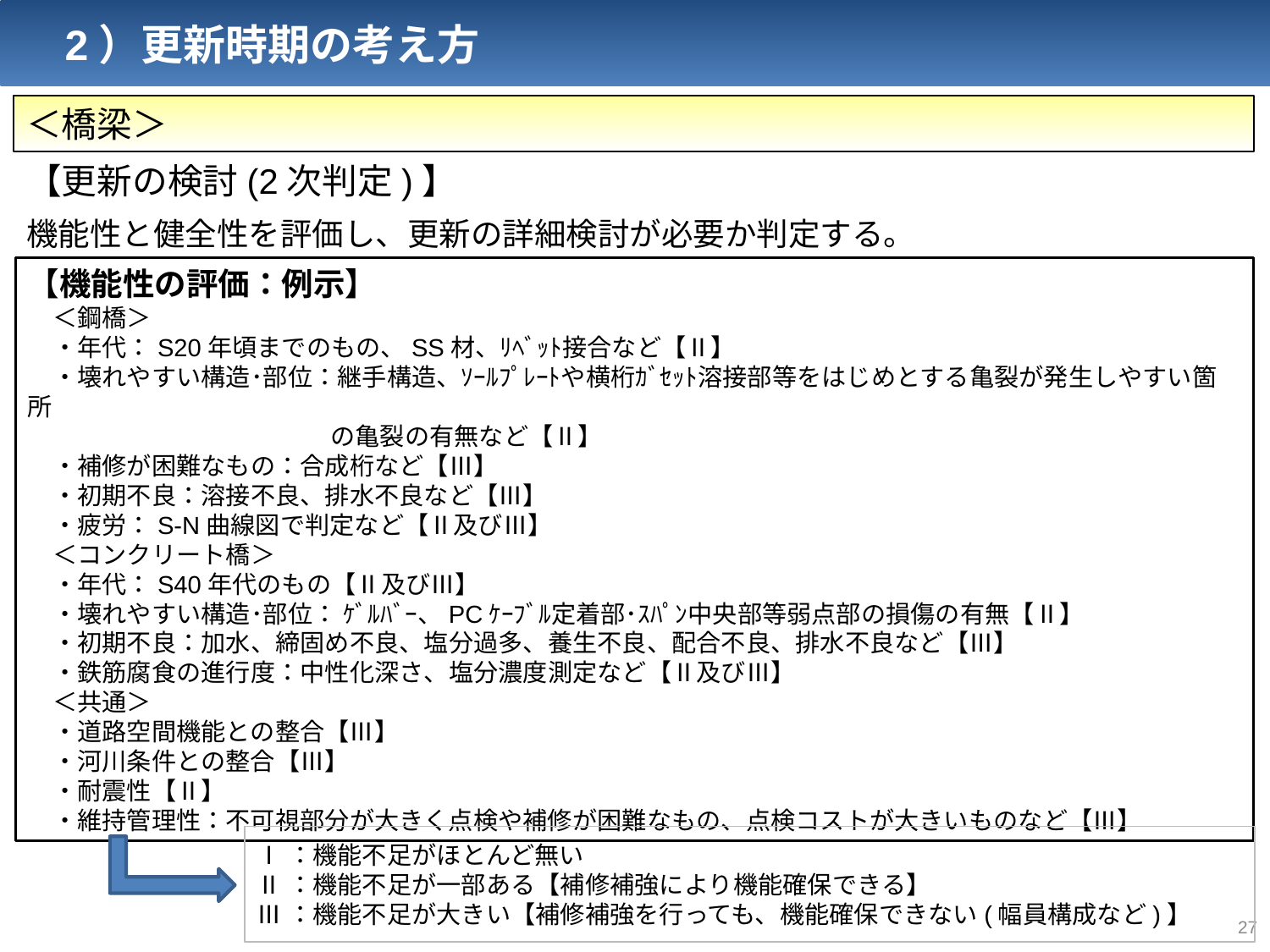

2）更新時期の考え方
＜橋梁＞
【更新の検討(2次判定)】

機能性と健全性を評価し、更新の詳細検討が必要か判定する。
【機能性の評価：例示】
　＜鋼橋＞
　・年代：S20年頃までのもの、SS材、ﾘﾍﾞｯﾄ接合など【Ⅱ】
　・壊れやすい構造･部位：継手構造、ｿｰﾙﾌﾟﾚｰﾄや横桁ｶﾞｾｯﾄ溶接部等をはじめとする亀裂が発生しやすい箇所
　　　　　　　　　　　　 の亀裂の有無など【Ⅱ】
　・補修が困難なもの：合成桁など【Ⅲ】
　・初期不良：溶接不良、排水不良など【Ⅲ】
　・疲労：S-N曲線図で判定など【Ⅱ及びⅢ】
　＜コンクリート橋＞
　・年代：S40年代のもの【Ⅱ及びⅢ】
　・壊れやすい構造･部位： ｹﾞﾙﾊﾞｰ、PCｹｰﾌﾞﾙ定着部･ｽﾊﾟﾝ中央部等弱点部の損傷の有無【Ⅱ】
　・初期不良：加水、締固め不良、塩分過多、養生不良、配合不良、排水不良など【Ⅲ】
　・鉄筋腐食の進行度：中性化深さ、塩分濃度測定など【Ⅱ及びⅢ】
　＜共通＞
　・道路空間機能との整合【Ⅲ】
　・河川条件との整合【Ⅲ】
　・耐震性【Ⅱ】
　・維持管理性：不可視部分が大きく点検や補修が困難なもの、点検コストが大きいものなど【Ⅲ】

Ⅰ：機能不足がほとんど無い
Ⅱ：機能不足が一部ある【補修補強により機能確保できる】
Ⅲ：機能不足が大きい【補修補強を行っても、機能確保できない(幅員構成など)】
27